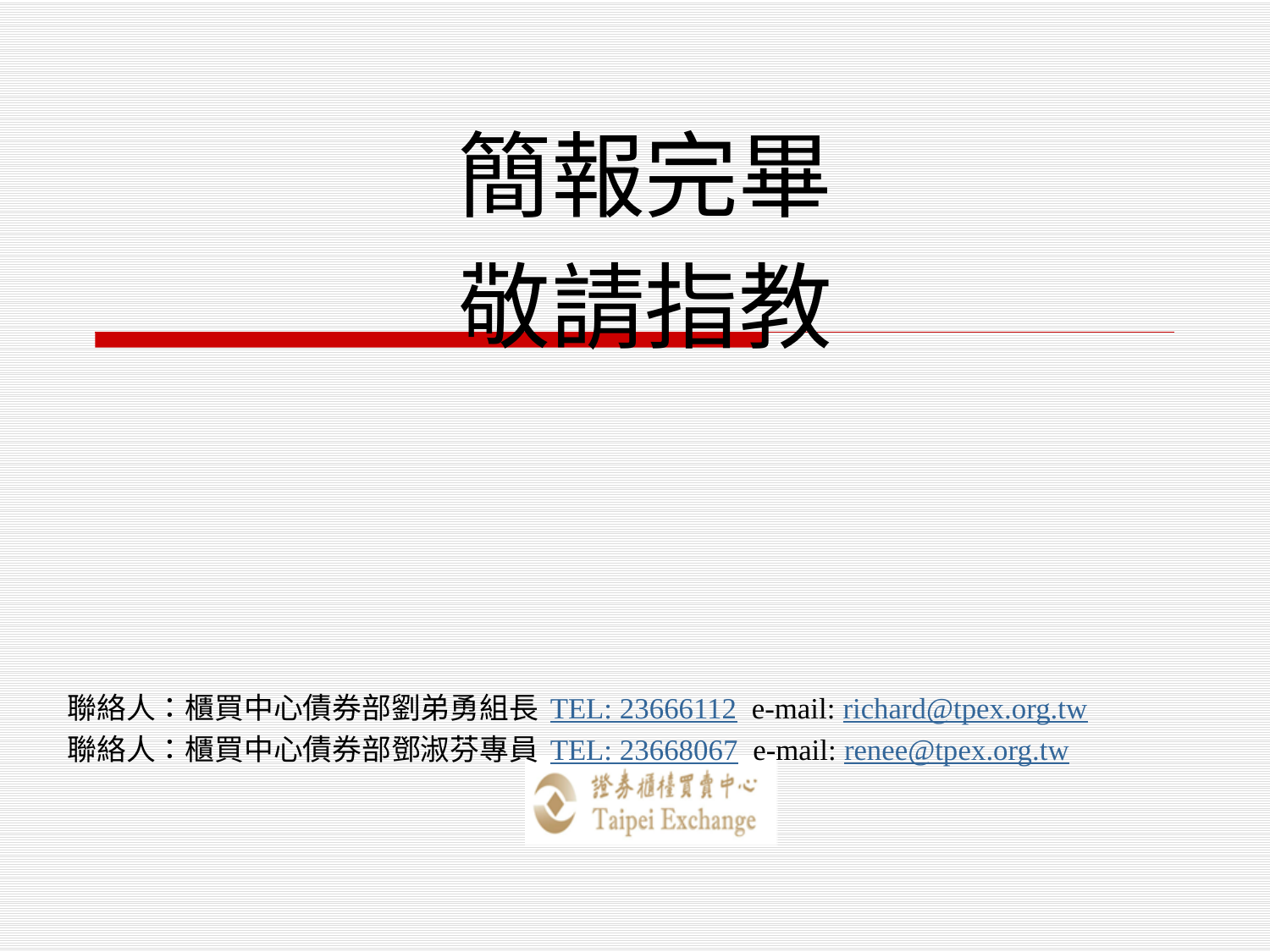

簡報完畢
敬請指教

聯絡人：櫃買中心債券部劉弟勇組長	TEL: 23666112  e-mail: richard@tpex.org.tw
聯絡人：櫃買中心債券部鄧淑芬專員	TEL: 23668067  e-mail: renee@tpex.org.tw